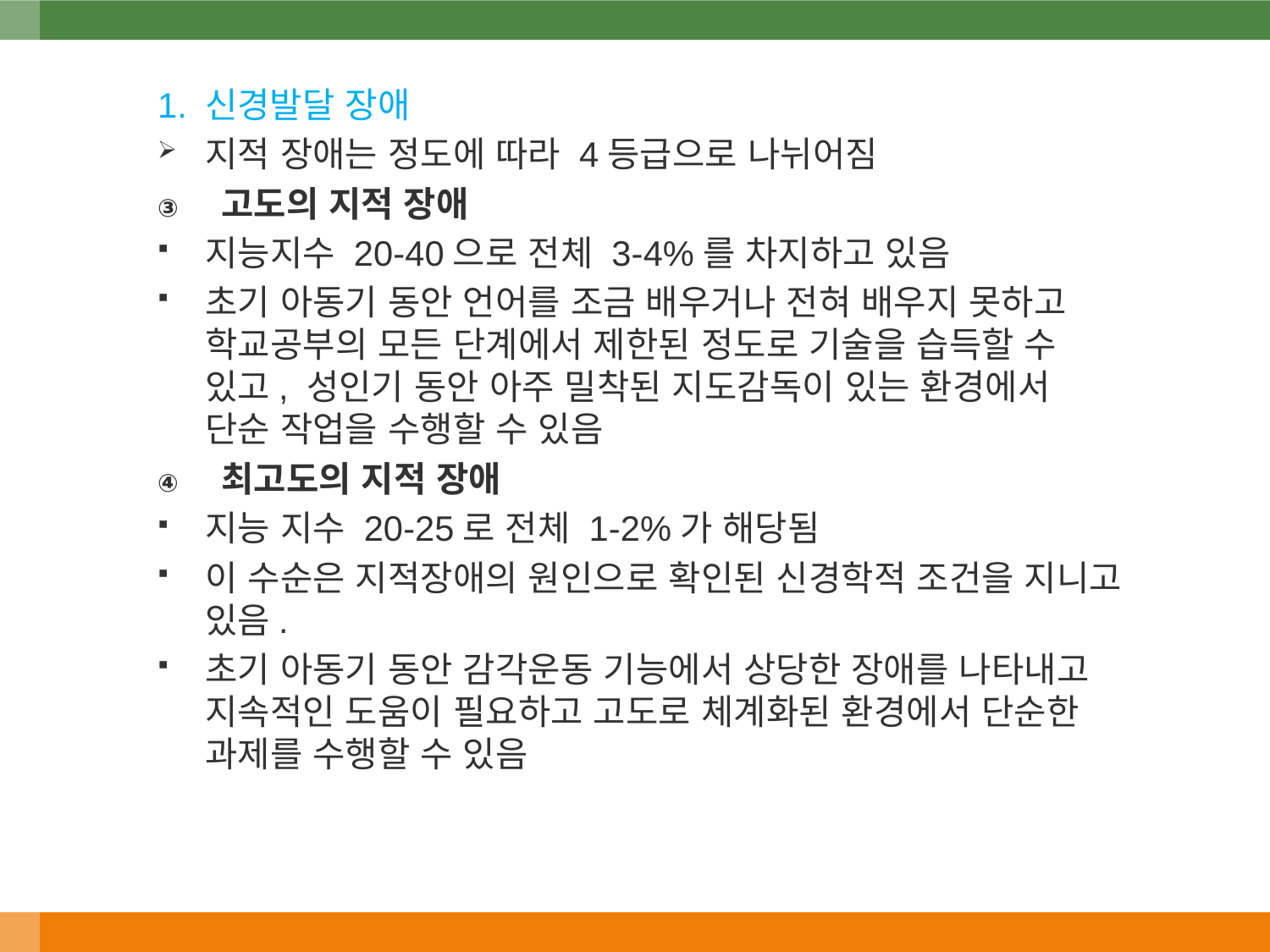

1. 신경발달 장애
지적 장애는 정도에 따라 4등급으로 나뉘어짐
고도의 지적 장애
지능지수 20-40으로 전체 3-4%를 차지하고 있음
초기 아동기 동안 언어를 조금 배우거나 전혀 배우지 못하고 학교공부의 모든 단계에서 제한된 정도로 기술을 습득할 수 있고, 성인기 동안 아주 밀착된 지도감독이 있는 환경에서 단순 작업을 수행할 수 있음
최고도의 지적 장애
지능 지수 20-25로 전체 1-2%가 해당됨
이 수순은 지적장애의 원인으로 확인된 신경학적 조건을 지니고 있음.
초기 아동기 동안 감각운동 기능에서 상당한 장애를 나타내고 지속적인 도움이 필요하고 고도로 체계화된 환경에서 단순한 과제를 수행할 수 있음